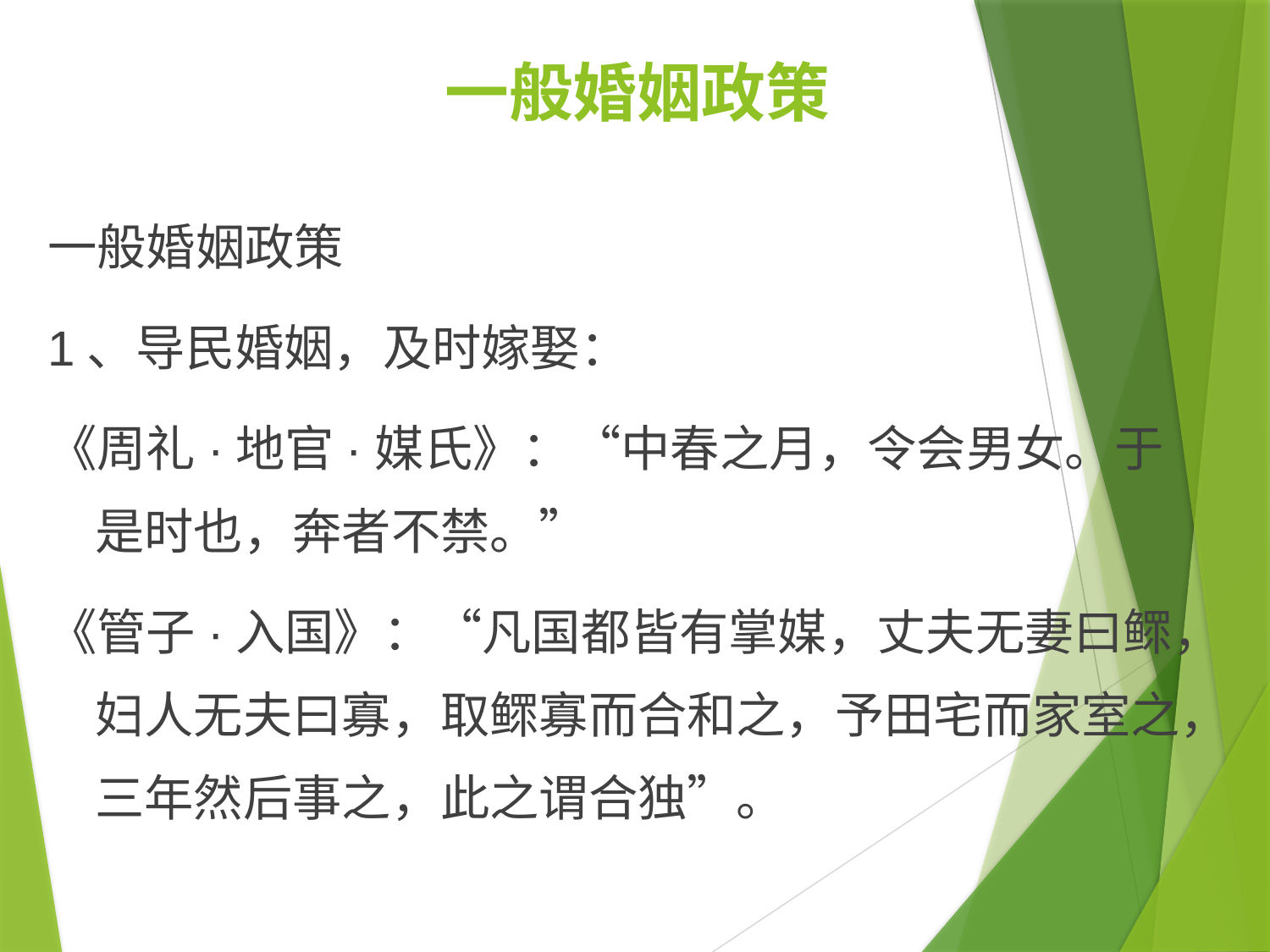

# 一般婚姻政策
一般婚姻政策
1、导民婚姻，及时嫁娶：
《周礼·地官·媒氏》：“中春之月，令会男女。于是时也，奔者不禁。”
《管子·入国》：“凡国都皆有掌媒，丈夫无妻曰鳏，妇人无夫曰寡，取鳏寡而合和之，予田宅而家室之，三年然后事之，此之谓合独”。